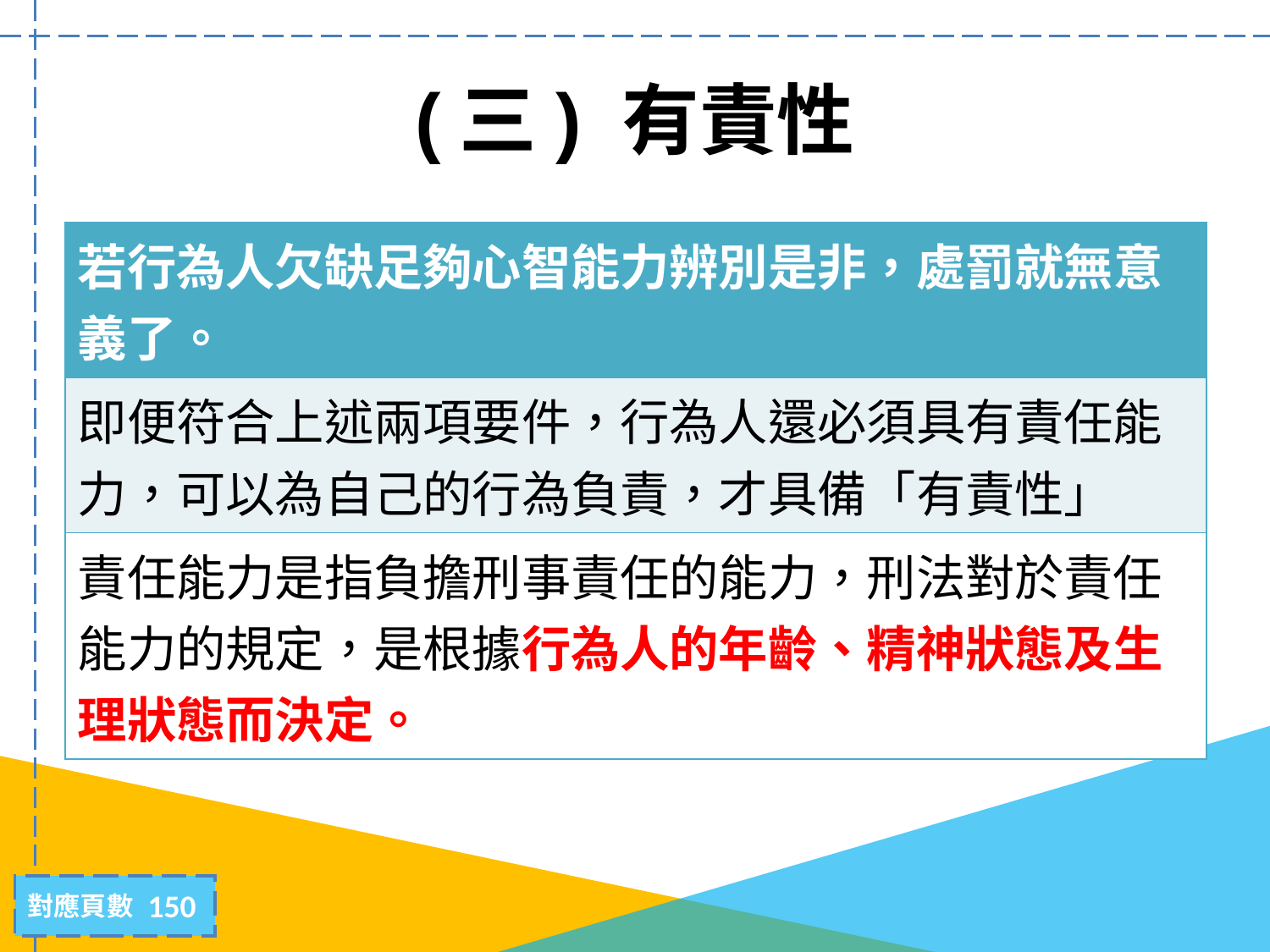

# (三) 有責性
| 若行為人欠缺足夠心智能力辨別是非，處罰就無意義了。 |
| --- |
| 即便符合上述兩項要件，行為人還必須具有責任能力，可以為自己的行為負責，才具備「有責性」 |
| 責任能力是指負擔刑事責任的能力，刑法對於責任能力的規定，是根據行為人的年齡、精神狀態及生理狀態而決定。 |
150